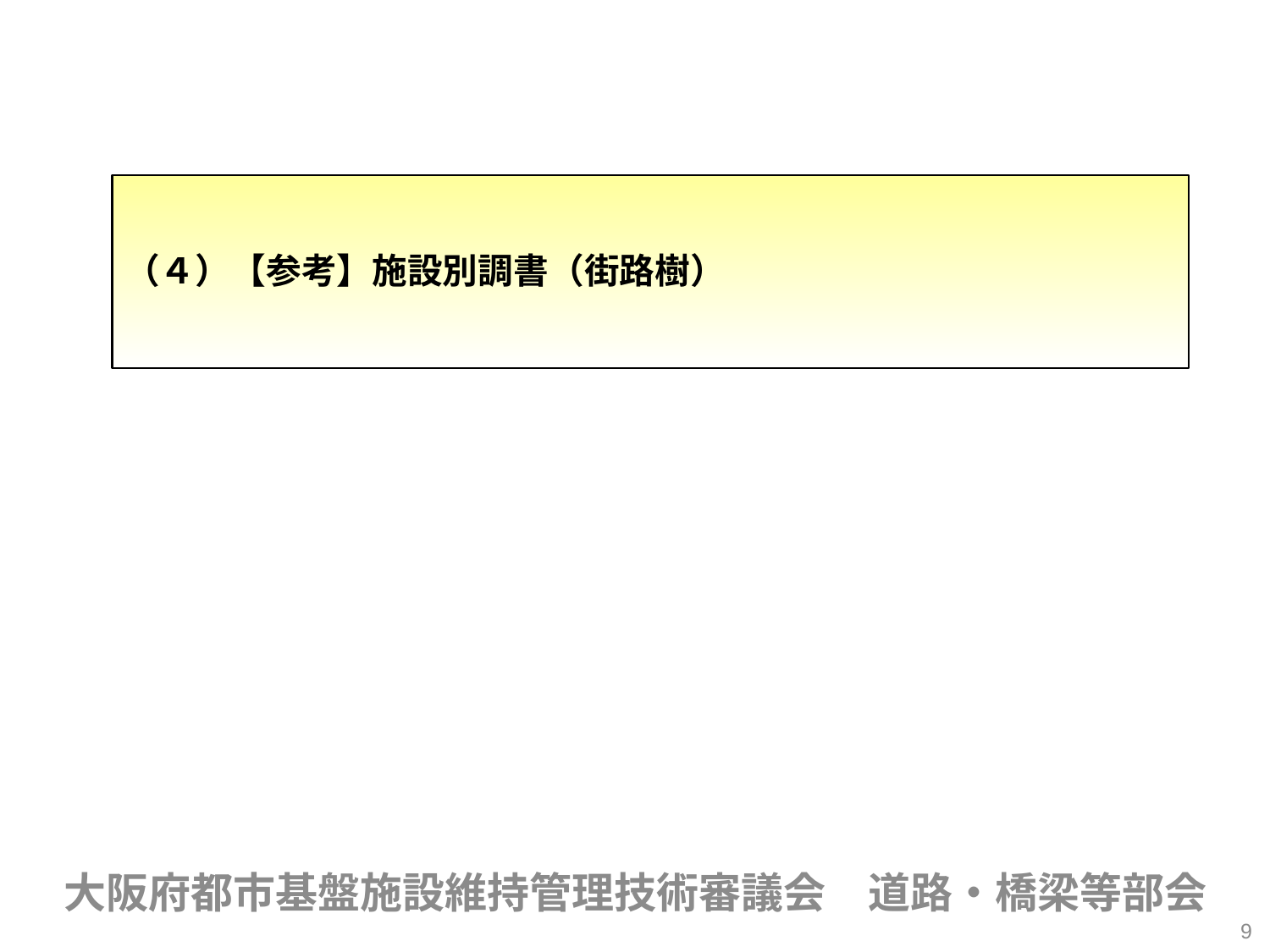

（４）【参考】施設別調書（街路樹）
大阪府都市基盤施設維持管理技術審議会　道路・橋梁等部会
9